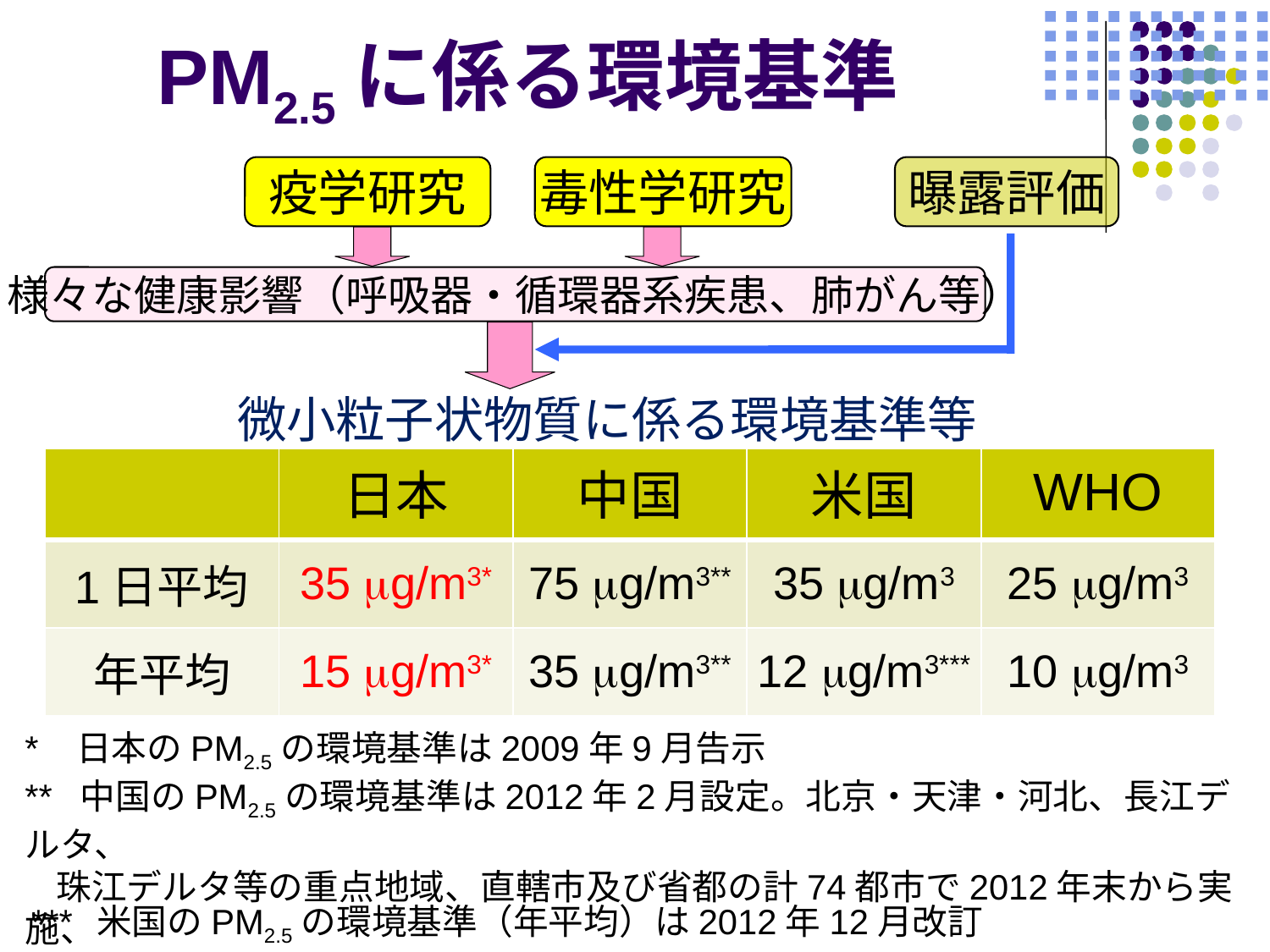

PM2.5に係る環境基準
疫学研究
毒性学研究
曝露評価

様々な健康影響（呼吸器・循環器系疾患、肺がん等）

微小粒子状物質に係る環境基準等
|  | 日本 | 中国 | 米国 | WHO |
| --- | --- | --- | --- | --- |
| 1日平均 | 35 μg/m3\* | 75 μg/m3\*\* | 35 μg/m3 | 25 μg/m3 |
| 年平均 | 15 μg/m3\* | 35 μg/m3\*\* | 12 μg/m3\*\*\* | 10 μg/m3 |
*   日本のPM2.5の環境基準は2009年9月告示
**  中国のPM2.5の環境基準は2012年2月設定。北京・天津・河北、長江デルタ、
    珠江デルタ等の重点地域、直轄市及び省都の計74都市で2012年末から実施、
　  2016年1月～全国施行。
***  米国のPM2.5の環境基準（年平均）は2012年12月改訂